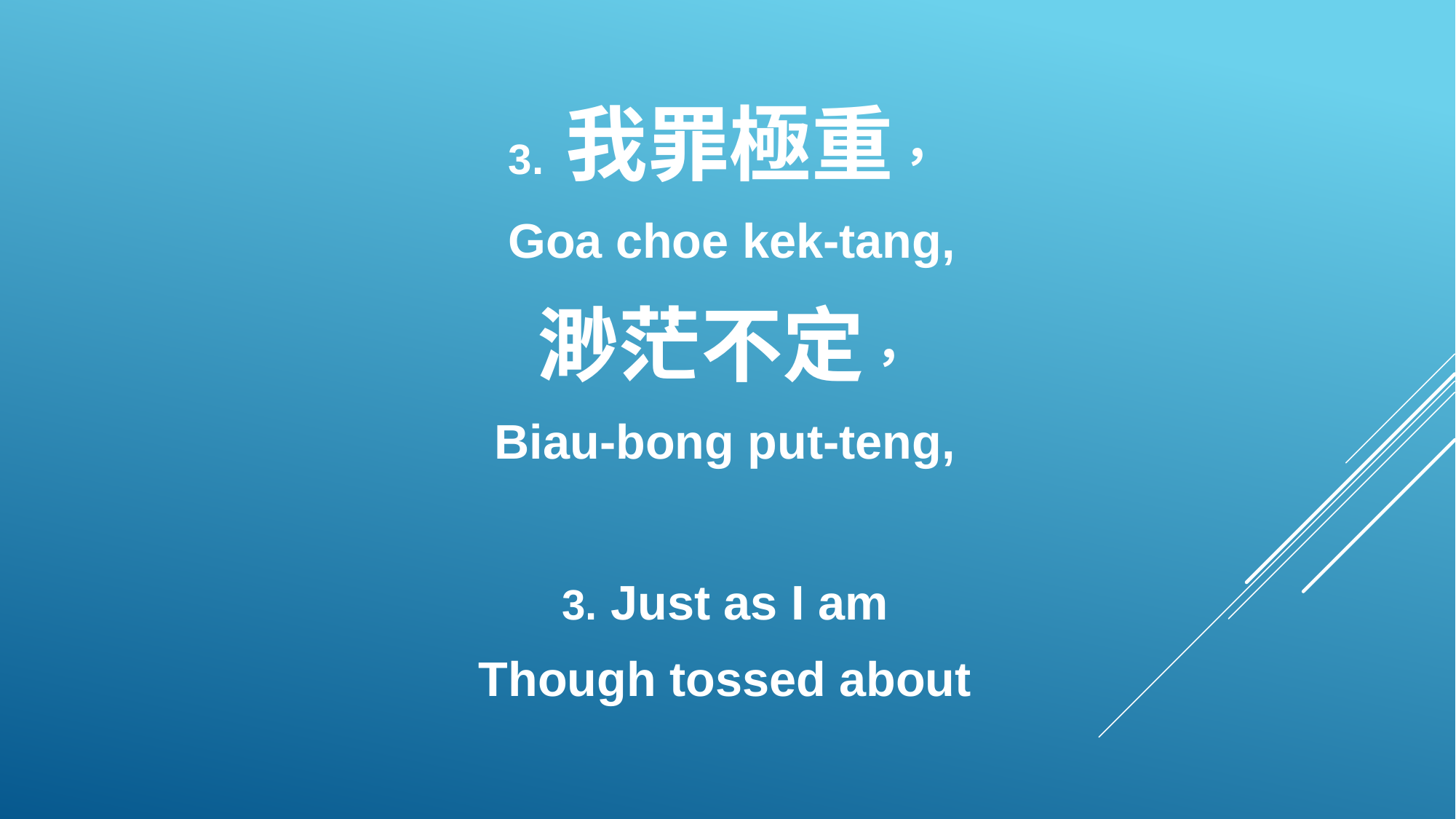

3. 我罪極重，
 Goa choe kek-tang,
渺茫不定，
Biau-bong put-teng,

3. Just as I am
Though tossed about